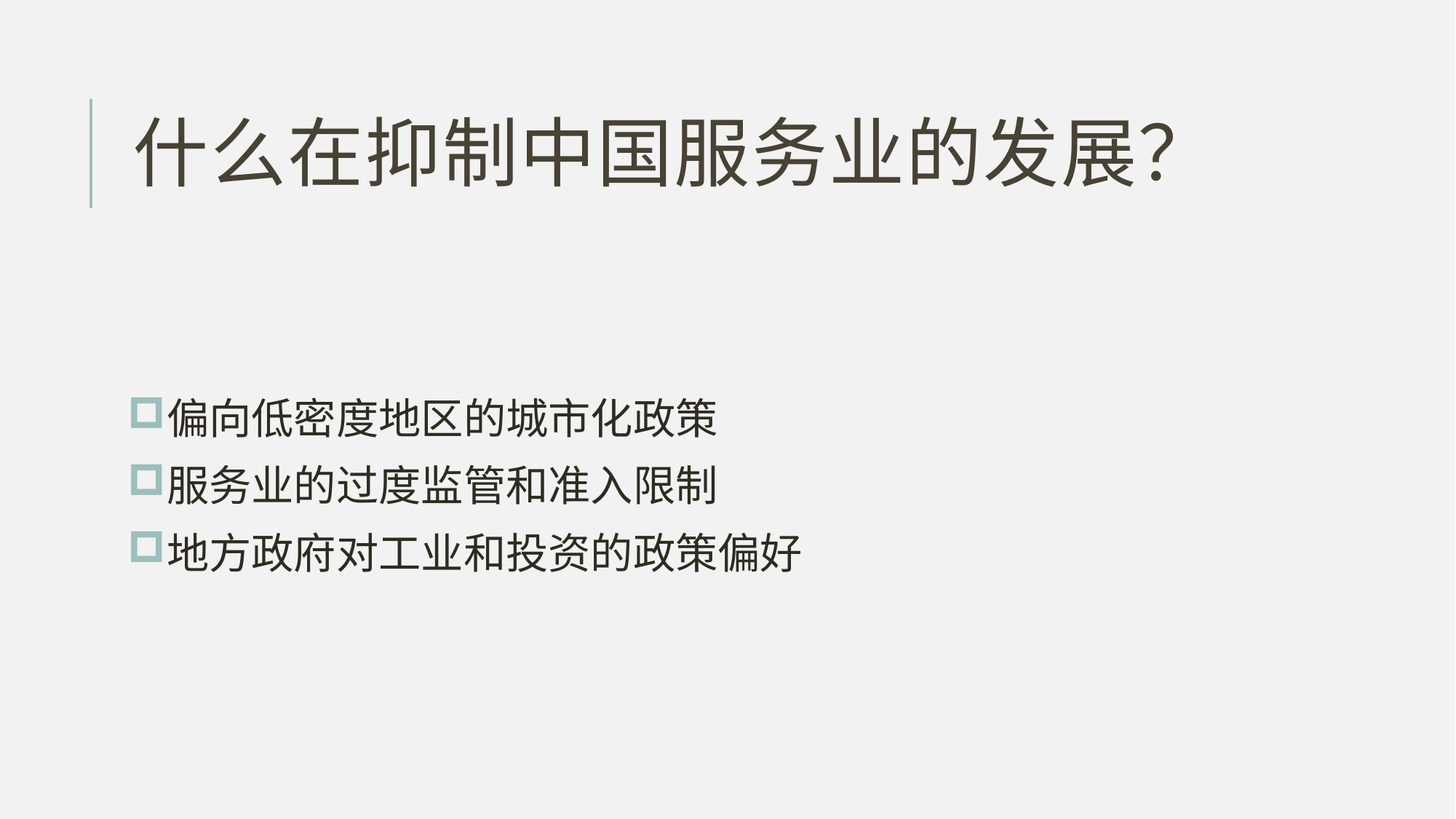

# 什么在抑制中国服务业的发展？
偏向低密度地区的城市化政策
服务业的过度监管和准入限制
地方政府对工业和投资的政策偏好